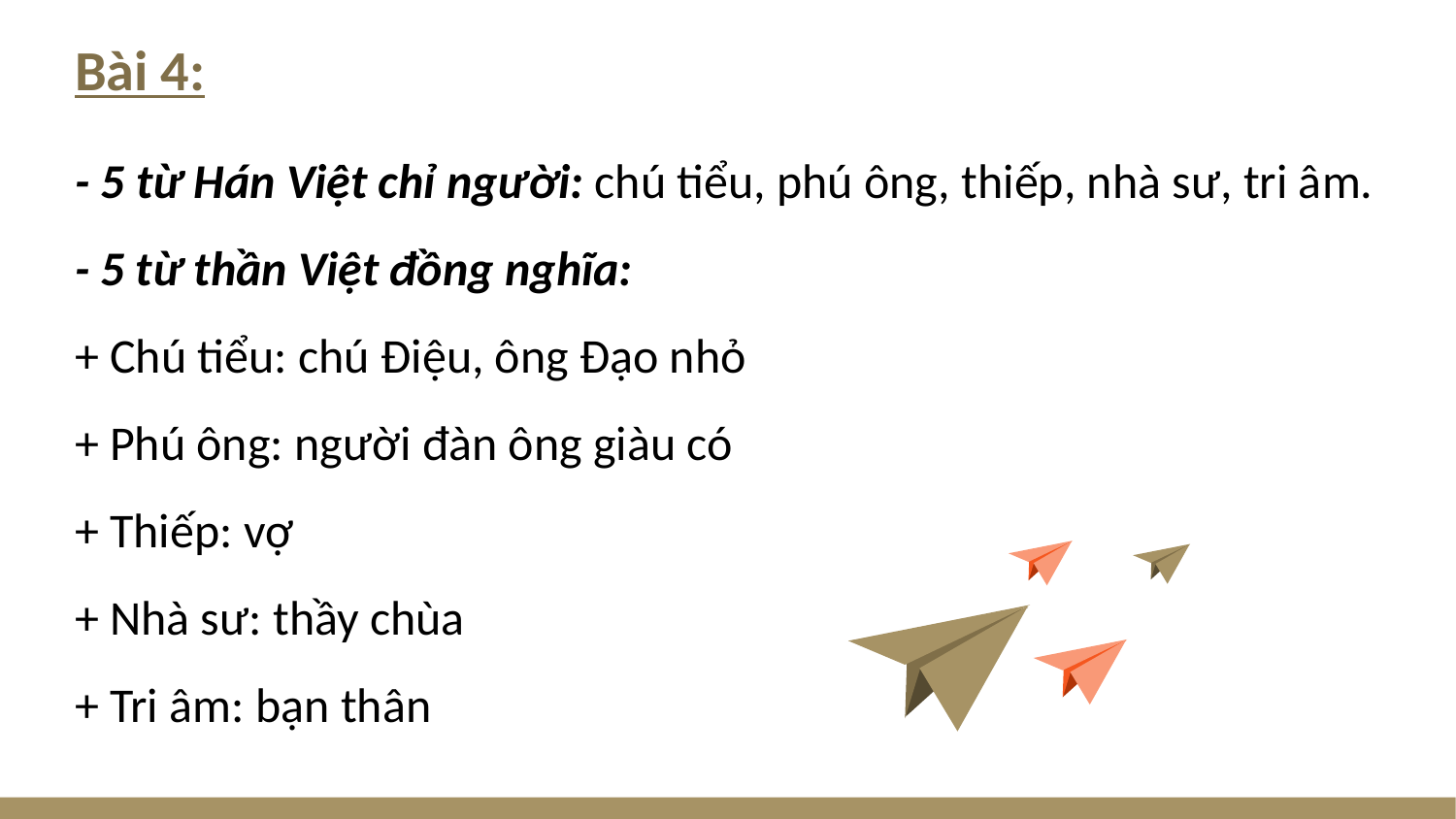

Bài 4:
点击添加主要内容
- 5 từ Hán Việt chỉ người: chú tiểu, phú ông, thiếp, nhà sư, tri âm.
- 5 từ thần Việt đồng nghĩa:
+ Chú tiểu: chú Điệu, ông Đạo nhỏ
+ Phú ông: người đàn ông giàu có
+ Thiếp: vợ
+ Nhà sư: thầy chùa
+ Tri âm: bạn thân
Here you could describe the detile if you need it
Here you could describe the detile if you need it
Here you could describe the detile if you need it
Here you could describe the detile if you need it